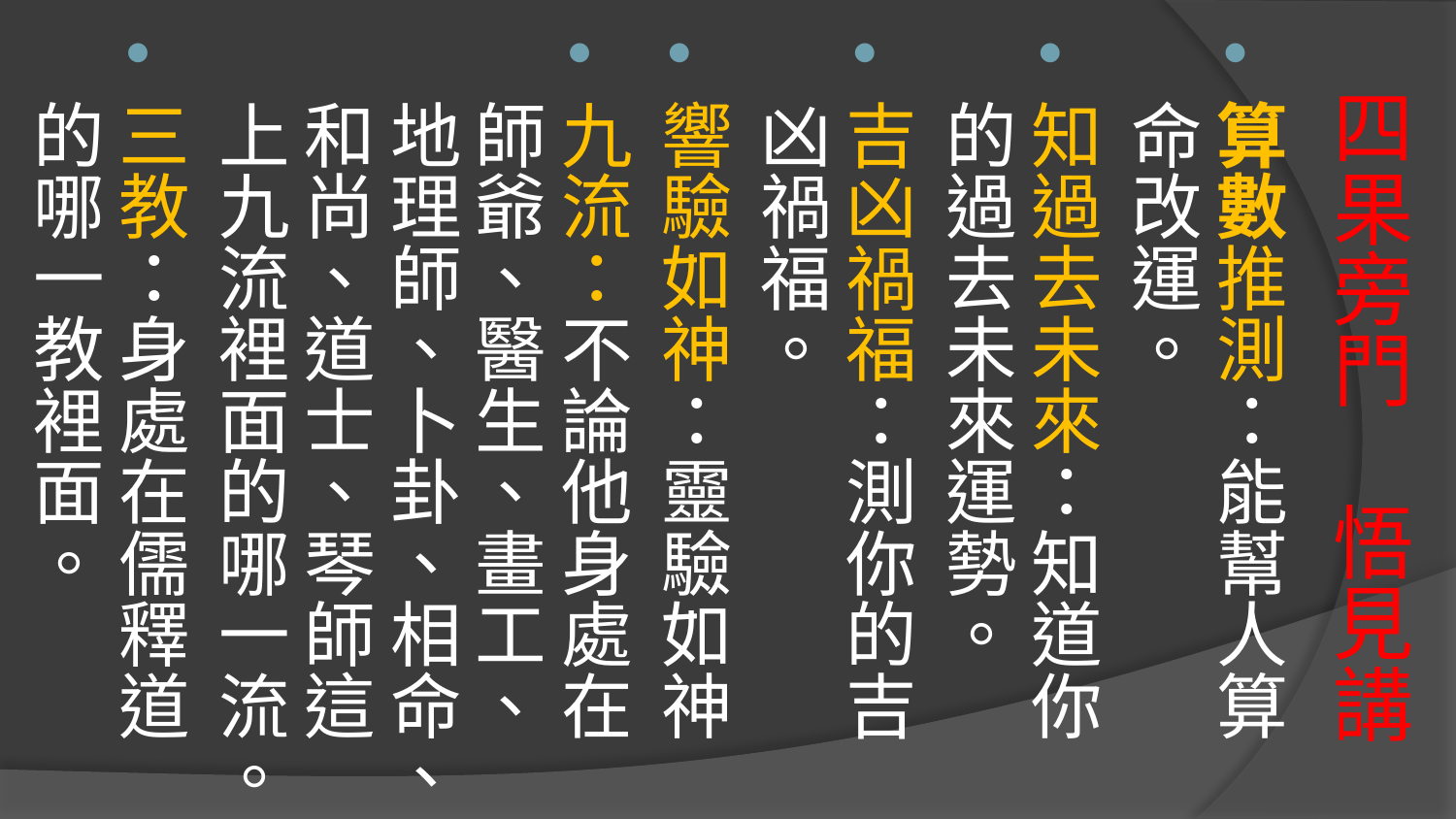

算數推測：能幫人算命改運。
知過去未來：知道你的過去未來運勢。
吉凶禍福：測你的吉凶禍福。
響驗如神：靈驗如神
九流：不論他身處在師爺、醫生、畫工、地理師、卜卦、相命、和尚、道士、琴師這上九流裡面的哪一流。
三教：身處在儒釋道的哪一教裡面。
# 四果旁門     悟見講